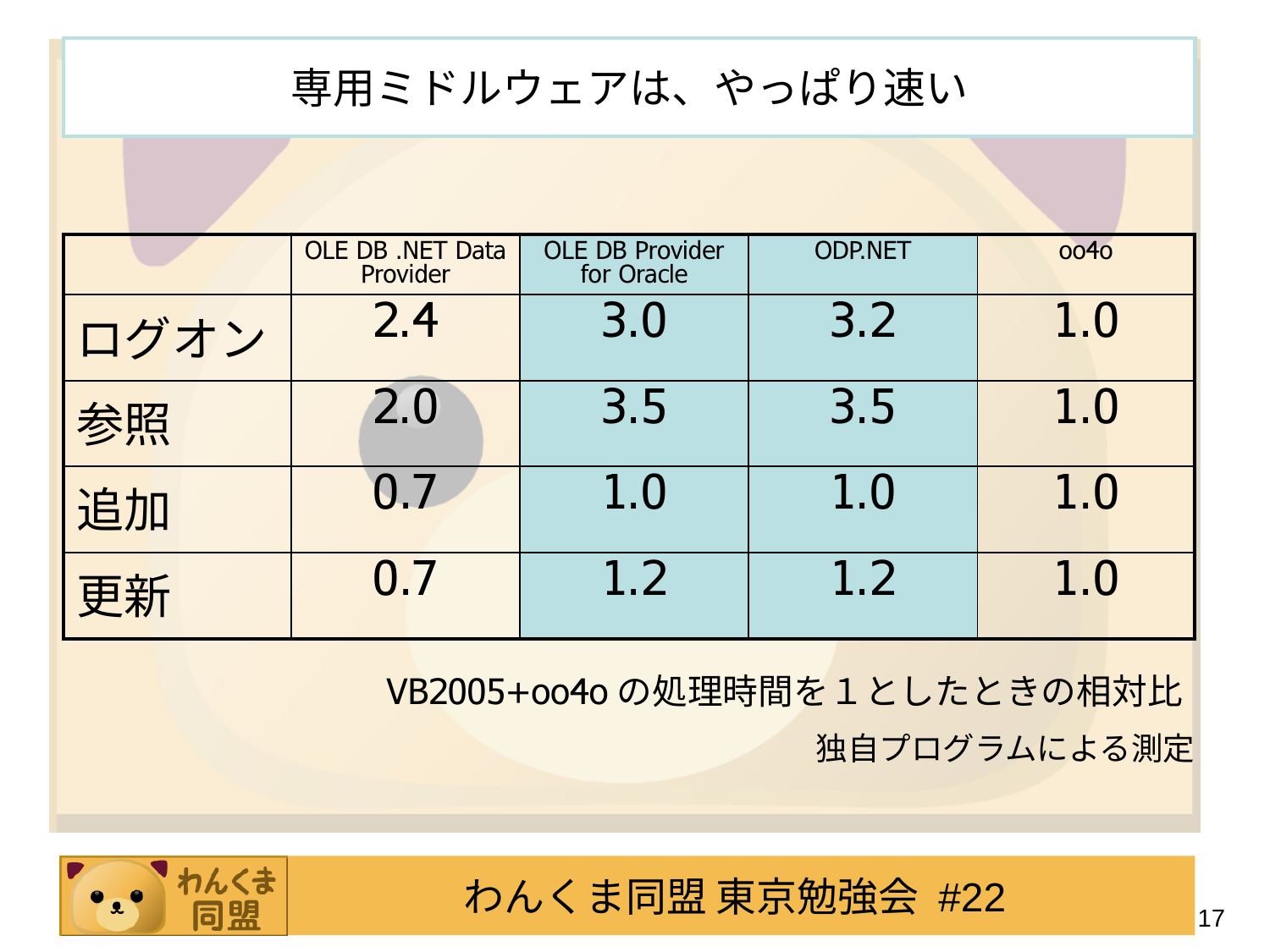

# 専用ミドルウェアは、やっぱり速い
|  | OLE DB .NET Data Provider | OLE DB Provider for Oracle | ODP.NET | oo4o |
| --- | --- | --- | --- | --- |
| ログオン | 2.4 | 3.0 | 3.2 | 1.0 |
| 参照 | 2.0 | 3.5 | 3.5 | 1.0 |
| 追加 | 0.7 | 1.0 | 1.0 | 1.0 |
| 更新 | 0.7 | 1.2 | 1.2 | 1.0 |
VB2005+oo4oの処理時間を１としたときの相対比

独自プログラムによる測定
17